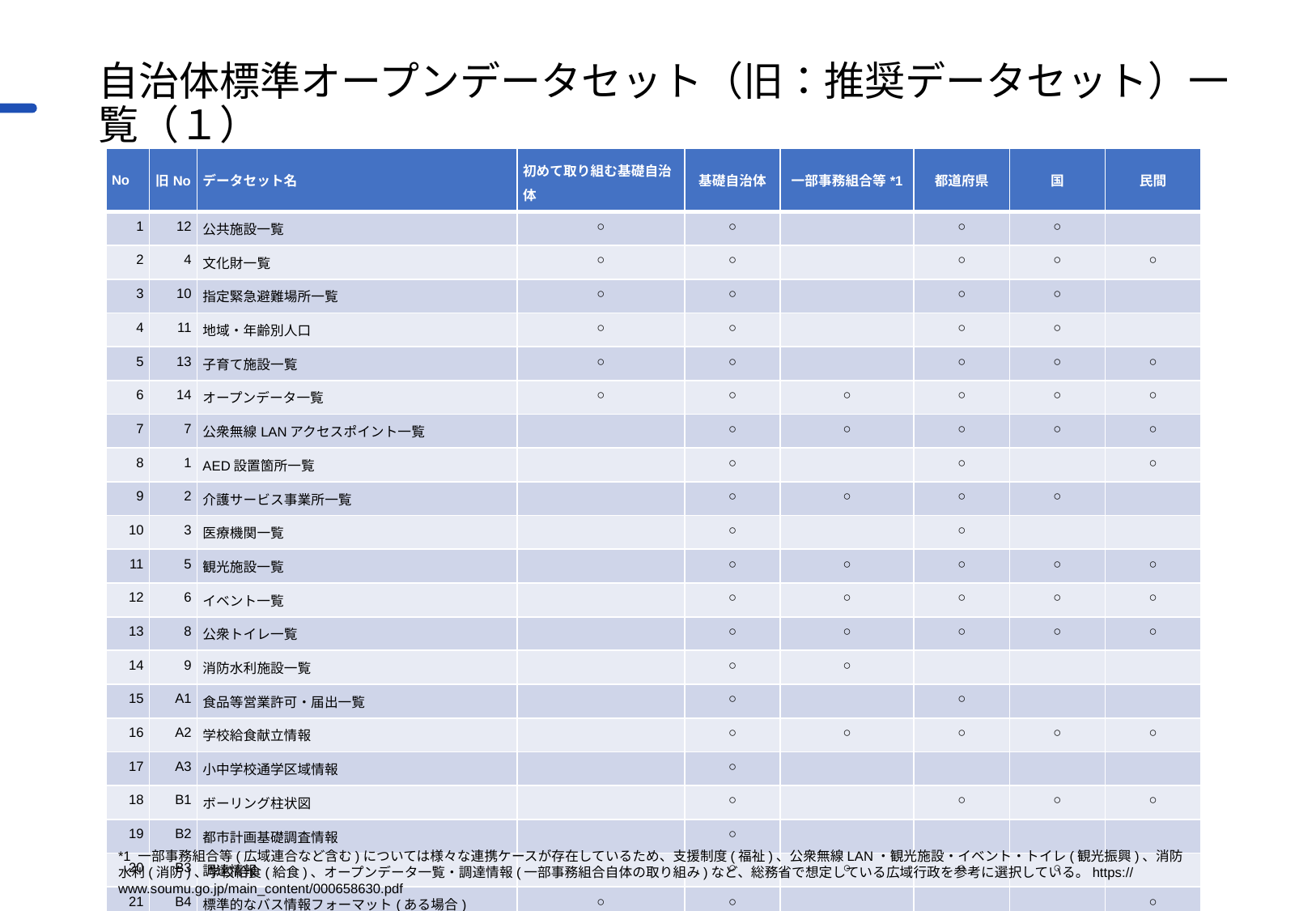

# 自治体標準オープンデータセット（旧：推奨データセット）一覧（１）
| No | 旧No | データセット名 | 初めて取り組む基礎自治体 | 基礎自治体 | 一部事務組合等\*1 | 都道府県 | 国 | 民間 |
| --- | --- | --- | --- | --- | --- | --- | --- | --- |
| 1 | 12 | 公共施設一覧 | ○ | ○ |  | ○ | ○ |  |
| 2 | 4 | 文化財一覧 | ○ | ○ |  | ○ | ○ | ○ |
| 3 | 10 | 指定緊急避難場所一覧 | ○ | ○ |  | ○ | ○ |  |
| 4 | 11 | 地域・年齢別人口 | ○ | ○ |  | ○ | ○ |  |
| 5 | 13 | 子育て施設一覧 | ○ | ○ |  | ○ | ○ | ○ |
| 6 | 14 | オープンデータ一覧 | ○ | ○ | ○ | ○ | ○ | ○ |
| 7 | 7 | 公衆無線LANアクセスポイント一覧 |  | ○ | ○ | ○ | ○ | ○ |
| 8 | 1 | AED設置箇所一覧 |  | ○ |  | ○ |  | ○ |
| 9 | 2 | 介護サービス事業所一覧 |  | ○ | ○ | ○ | ○ |  |
| 10 | 3 | 医療機関一覧 |  | ○ |  | ○ |  |  |
| 11 | 5 | 観光施設一覧 |  | ○ | ○ | ○ | ○ | ○ |
| 12 | 6 | イベント一覧 |  | ○ | ○ | ○ | ○ | ○ |
| 13 | 8 | 公衆トイレ一覧 |  | ○ | ○ | ○ | ○ | ○ |
| 14 | 9 | 消防水利施設一覧 |  | ○ | ○ |  |  |  |
| 15 | A1 | 食品等営業許可・届出一覧 |  | ○ |  | ○ |  |  |
| 16 | A2 | 学校給食献立情報 |  | ○ | ○ | ○ | ○ | ○ |
| 17 | A3 | 小中学校通学区域情報 |  | ○ |  |  |  |  |
| 18 | B1 | ボーリング柱状図 |  | ○ |  | ○ | ○ | ○ |
| 19 | B2 | 都市計画基礎調査情報 |  | ○ |  |  |  |  |
| 20 | B3 | 調達情報 |  | ○ | ○ | ○ | ○ |  |
| 21 | B4 | 標準的なバス情報フォーマット(ある場合) | ○ | ○ |  |  |  | ○ |
| 22 | B5 | 支援制度情報（給付金） | ○ | ○ | ○ | ○ | ○ | ○ |
*1 一部事務組合等(広域連合など含む)については様々な連携ケースが存在しているため、支援制度(福祉)、公衆無線LAN・観光施設・イベント・トイレ(観光振興)、消防水利(消防)、学校給食(給食)、オープンデータ一覧・調達情報(一部事務組合自体の取り組み)など、総務省で想定している広域行政を参考に選択している。https://www.soumu.go.jp/main_content/000658630.pdf